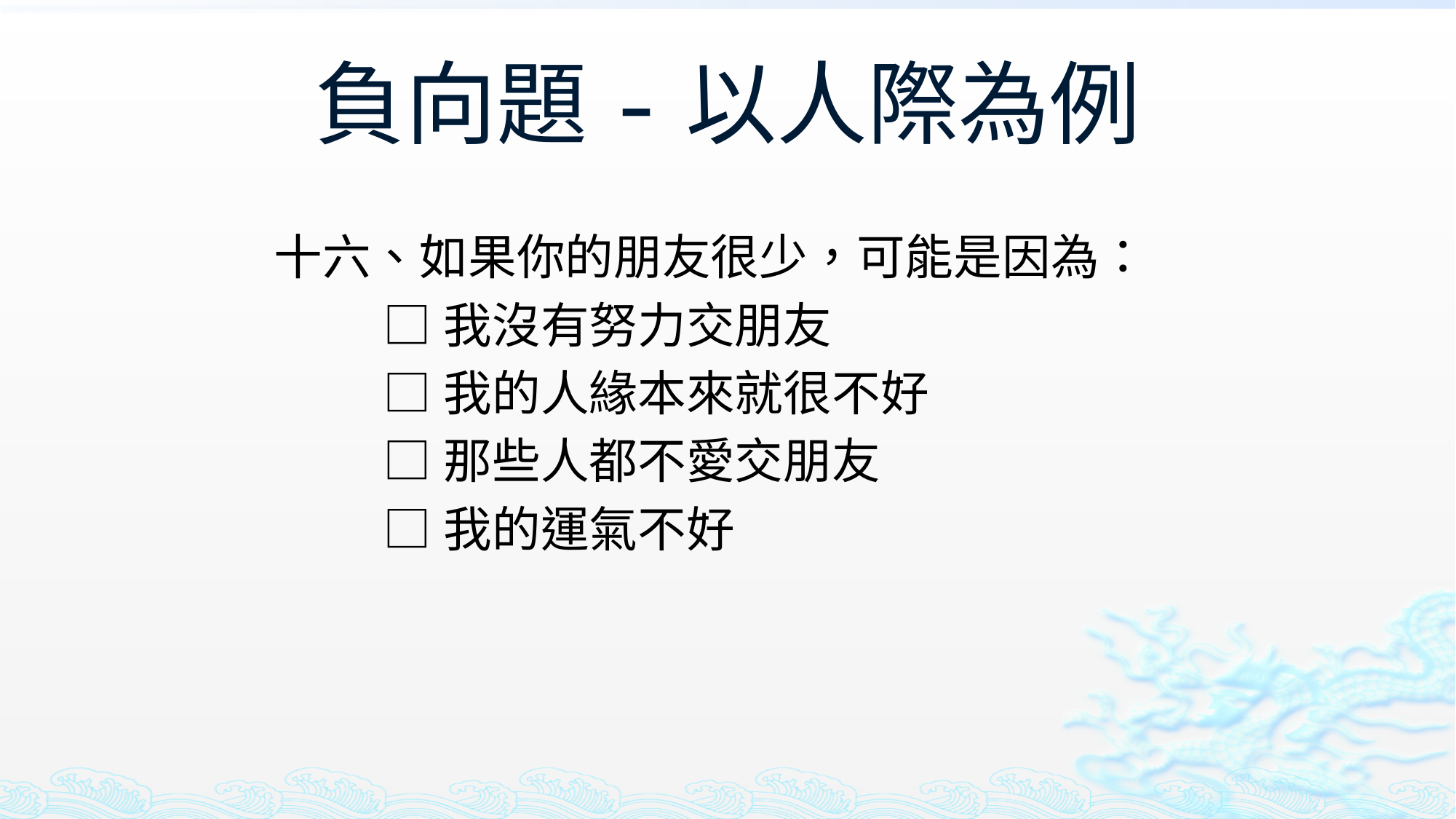

# 負向題-以人際為例
十六、如果你的朋友很少，可能是因為：
□我沒有努力交朋友
□我的人緣本來就很不好
□那些人都不愛交朋友
□我的運氣不好